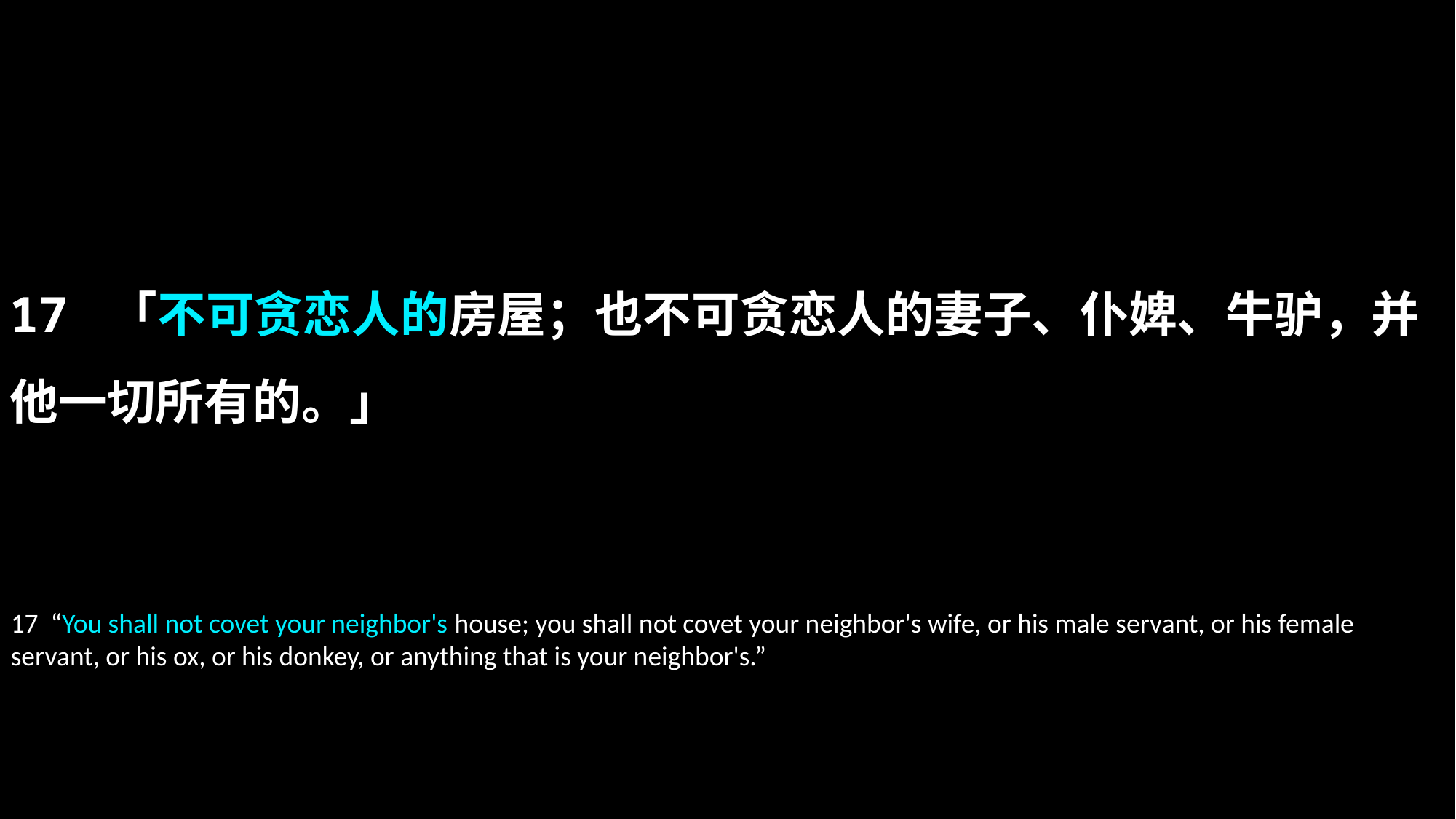

17 「不可贪恋人的房屋；也不可贪恋人的妻子、仆婢、牛驴，并他一切所有的。」
17  “You shall not covet your neighbor's house; you shall not covet your neighbor's wife, or his male servant, or his female servant, or his ox, or his donkey, or anything that is your neighbor's.”